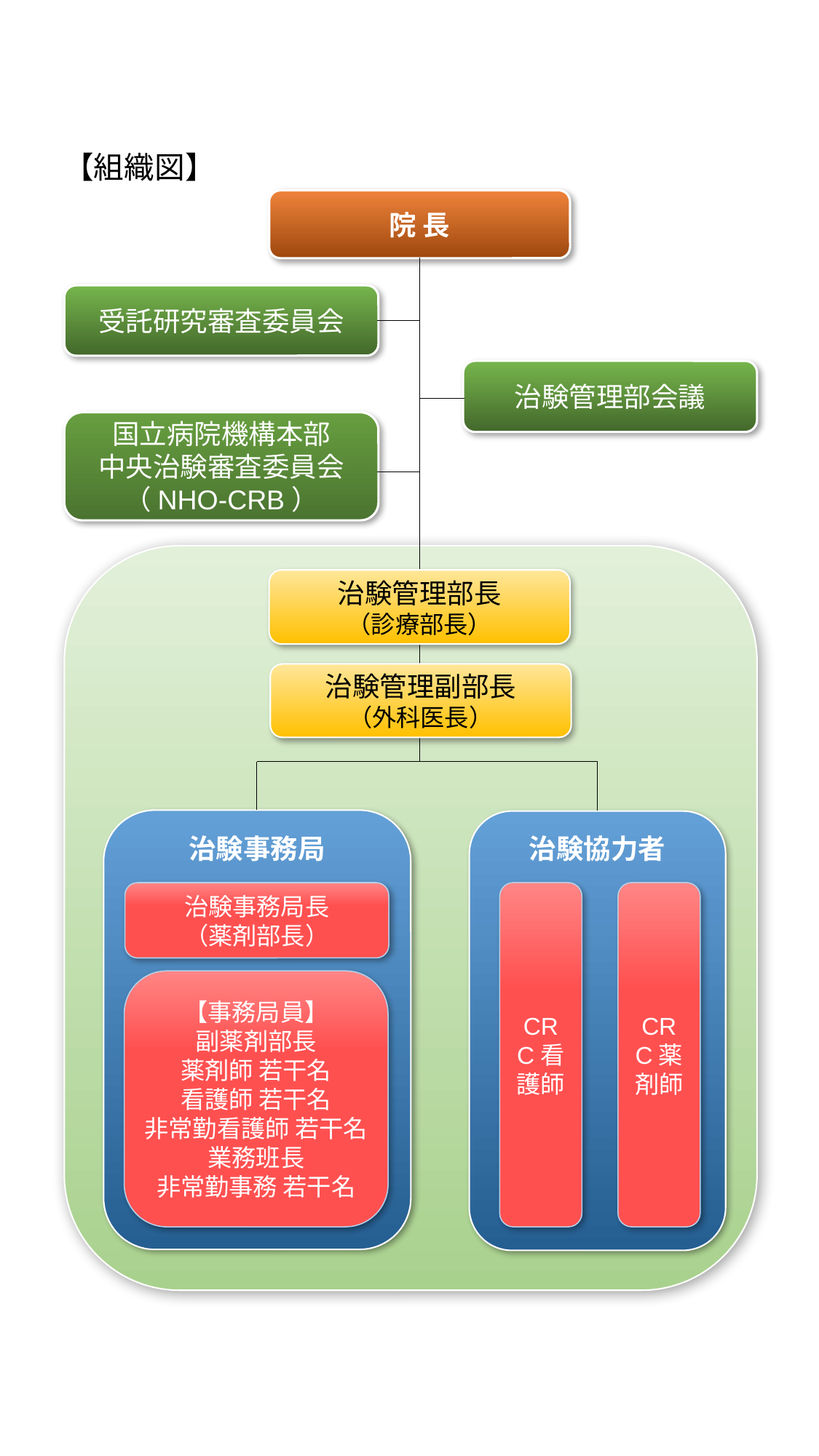

# 【組織図】
院 長
受託研究審査委員会
治験管理部会議
国立病院機構本部
中央治験審査委員会
（NHO-CRB）

治験管理部長
（診療部長）
治験管理副部長
（外科医長）

治験事務局
治験協力者
治験事務局長
（薬剤部長）
CRC看護師
CRC薬剤師
【事務局員】
副薬剤部長
薬剤師 若干名
看護師 若干名
非常勤看護師 若干名
業務班長
非常勤事務 若干名